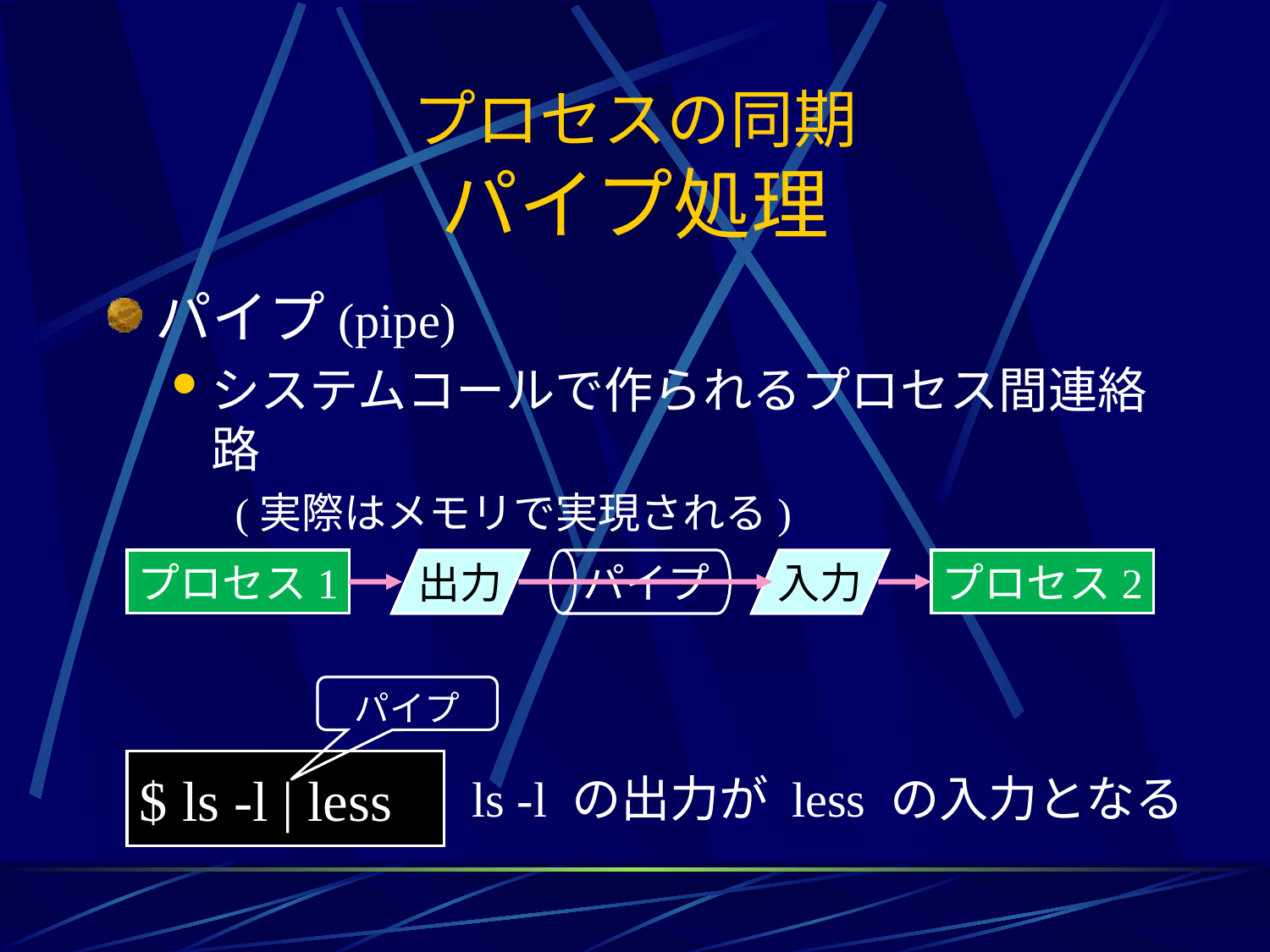

# プロセスの同期 パイプ処理
パイプ(pipe)
システムコールで作られるプロセス間連絡路
(実際はメモリで実現される)
パイプ
プロセス1
出力

入力

プロセス2
パイプ
$ ls -l | less
ls -l の出力が less の入力となる